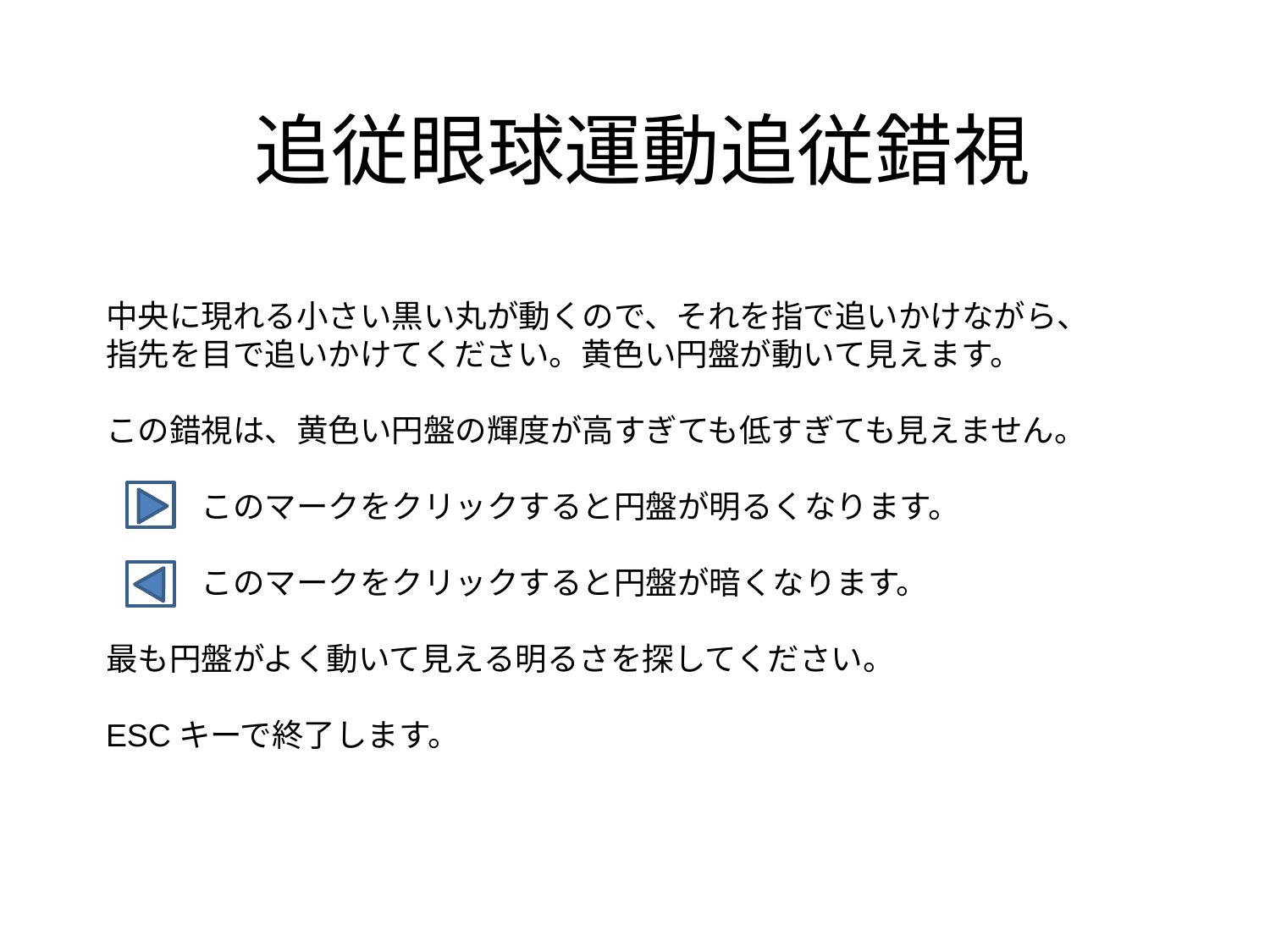

# 追従眼球運動追従錯視
中央に現れる小さい黒い丸が動くので、それを指で追いかけながら、
指先を目で追いかけてください。黄色い円盤が動いて見えます。

この錯視は、黄色い円盤の輝度が高すぎても低すぎても見えません。

　　　このマークをクリックすると円盤が明るくなります。

　　　このマークをクリックすると円盤が暗くなります。

最も円盤がよく動いて見える明るさを探してください。

ESCキーで終了します。